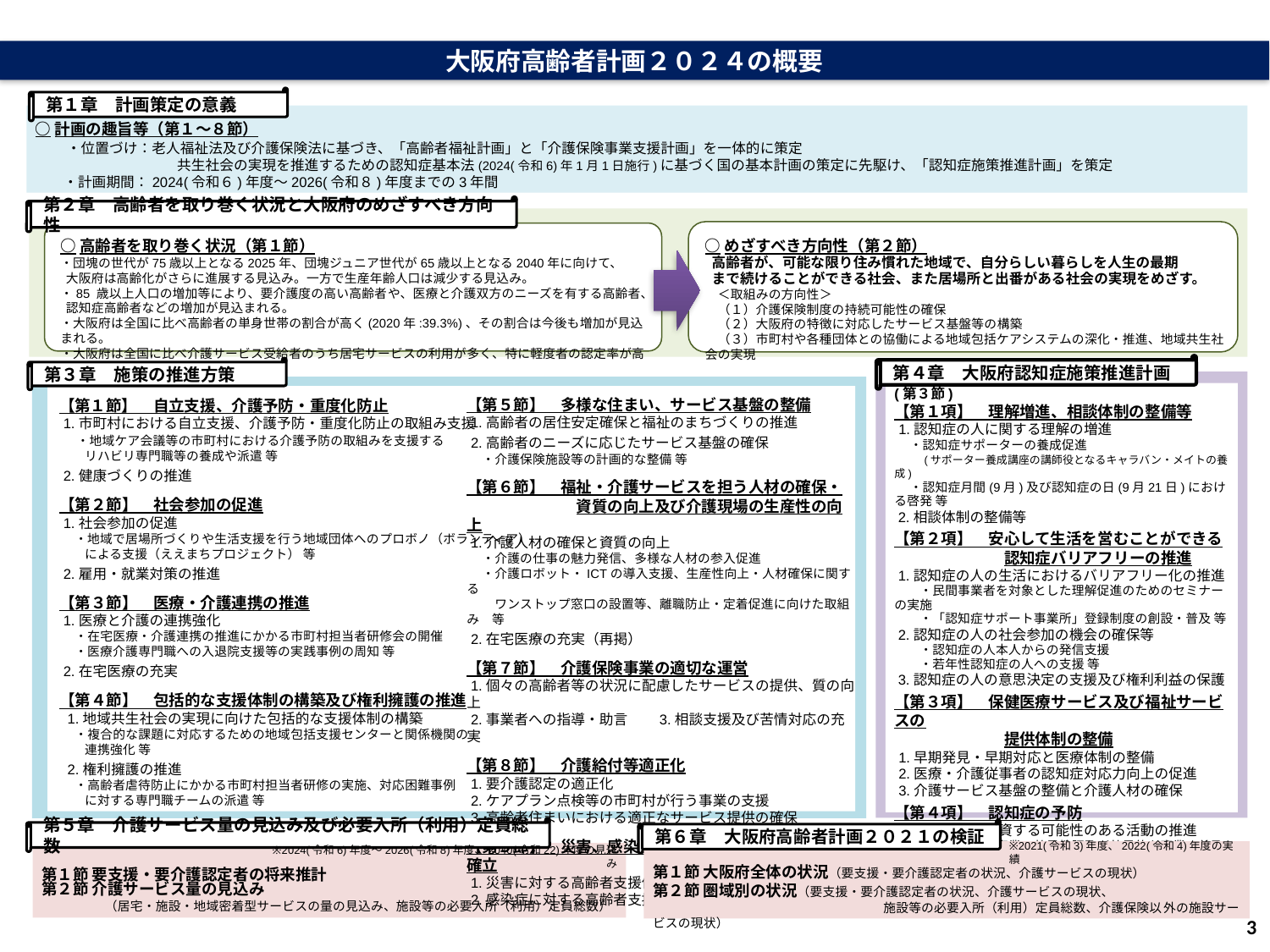

大阪府高齢者計画２０２４の概要
第１章　計画策定の意義

○計画の趣旨等（第１～８節）
　　・位置づけ：老人福祉法及び介護保険法に基づき、「高齢者福祉計画」と「介護保険事業支援計画」を一体的に策定
　　　　　　　　　　共生社会の実現を推進するための認知症基本法(2024(令和6)年1月1日施行)に基づく国の基本計画の策定に先駆け、「認知症施策推進計画」を策定
　　・計画期間：2024(令和６)年度～2026(令和８)年度までの3年間

第２章　高齢者を取り巻く状況と大阪府のめざすべき方向性

○めざすべき方向性（第２節）
 高齢者が、可能な限り住み慣れた地域で、自分らしい暮らしを人生の最期
 まで続けることができる社会、また居場所と出番がある社会の実現をめざす。
　＜取組みの方向性＞
　（１）介護保険制度の持続可能性の確保
　（２）大阪府の特徴に対応したサービス基盤等の構築
　（３）市町村や各種団体との協働による地域包括ケアシステムの深化・推進、地域共生社会の実現

○高齢者を取り巻く状況（第１節）
・団塊の世代が75歳以上となる2025年、団塊ジュニア世代が65歳以上となる2040年に向けて、
 大阪府は高齢化がさらに進展する見込み。一方で生産年齢人口は減少する見込み。
・85 歳以上人口の増加等により、要介護度の高い高齢者や、医療と介護双方のニーズを有する高齢者、
 認知症高齢者などの増加が見込まれる。
・大阪府は全国に比べ高齢者の単身世帯の割合が高く(2020年:39.3%)、その割合は今後も増加が見込まれる。
・大阪府は全国に比べ介護サービス受給者のうち居宅サービスの利用が多く、特に軽度者の認定率が高い。

第４章　大阪府認知症施策推進計画
第３章　施策の推進方策

(第３節)
【第１項】　理解増進、相談体制の整備等
 1.認知症の人に関する理解の増進
　 ・認知症サポーターの養成促進
 　　(サポーター養成講座の講師役となるキャラバン・メイトの養成)
　 ・認知症月間(9月)及び認知症の日(9月21日)における啓発 等
 2.相談体制の整備等

【第２項】　安心して生活を営むことができる
　　　　　　　認知症バリアフリーの推進
 1.認知症の人の生活におけるバリアフリー化の推進
　　・民間事業者を対象とした理解促進のためのセミナーの実施
　　・「認知症サポート事業所」登録制度の創設・普及 等
 2.認知症の人の社会参加の機会の確保等
　　・認知症の人本人からの発信支援
　　・若年性認知症の人への支援 等
 3.認知症の人の意思決定の支援及び権利利益の保護

【第３項】　保健医療サービス及び福祉サービスの
　　　　　　　提供体制の整備
 1.早期発見・早期対応と医療体制の整備
 2.医療・介護従事者の認知症対応力向上の促進
 3.介護サービス基盤の整備と介護人材の確保

【第４項】　認知症の予防
 1.認知症予防に資する可能性のある活動の推進
　　・認知症予防事業の効果検証及び効果的な事業の普及 等
 2.認知症(MCIを含む)の早期発見・早期対応等の推進

【第１節】　自立支援、介護予防・重度化防止
 1.市町村における自立支援、介護予防・重度化防止の取組み支援
　 ・地域ケア会議等の市町村における介護予防の取組みを支援する
　　リハビリ専門職等の養成や派遣 等

 2.健康づくりの推進

【第２節】　社会参加の促進
 1.社会参加の促進
　 ・地域で居場所づくりや生活支援を行う地域団体へのプロボノ（ボランティア）
　　による支援（ええまちプロジェクト） 等

 2.雇用・就業対策の推進

【第３節】　医療・介護連携の推進
 1.医療と介護の連携強化
　 ・在宅医療・介護連携の推進にかかる市町村担当者研修会の開催
　 ・医療介護専門職への入退院支援等の実践事例の周知 等

 2.在宅医療の充実

【第４節】　包括的な支援体制の構築及び権利擁護の推進
  1.地域共生社会の実現に向けた包括的な支援体制の構築
　 ・複合的な課題に対応するための地域包括支援センターと関係機関の
　　連携強化 等

  2.権利擁護の推進
　 ・高齢者虐待防止にかかる市町村担当者研修の実施、対応困難事例
　　に対する専門職チームの派遣 等

【第５節】　多様な住まい、サービス基盤の整備
 1.高齢者の居住安定確保と福祉のまちづくりの推進

 2.高齢者のニーズに応じたサービス基盤の確保
　 ・介護保険施設等の計画的な整備 等

【第６節】　福祉・介護サービスを担う人材の確保・
　　　　　　　資質の向上及び介護現場の生産性の向上
 1.介護人材の確保と資質の向上
　 ・介護の仕事の魅力発信、多様な人材の参入促進
　 ・介護ロボット・ICTの導入支援、生産性向上・人材確保に関する
　　 ワンストップ窓口の設置等、離職防止・定着促進に向けた取組み　等

 2.在宅医療の充実（再掲）

【第７節】　介護保険事業の適切な運営
 1.個々の高齢者等の状況に配慮したサービスの提供、質の向上
 2.事業者への指導・助言　　3.相談支援及び苦情対応の充実

【第８節】　介護給付等適正化
 1.要介護認定の適正化
 2.ケアプラン点検等の市町村が行う事業の支援
 3.高齢者住まいにおける適正なサービス提供の確保

【第９節】　災害、感染症に対する高齢者支援体制の確立
 1.災害に対する高齢者支援体制の確立
 2.感染症に対する高齢者支援体制の確立
第５章　介護サービス量の見込み及び必要入所（利用）定員総数
第６章　大阪府高齢者計画２０２１の検証

第１節 大阪府全体の状況（要支援・要介護認定者の状況、介護サービスの現状）
第２節 圏域別の状況（要支援・要介護認定者の状況、介護サービスの現状、
　　　　　　　　　　　　　　　　　　 施設等の必要入所（利用）定員総数、介護保険以外の施設サービスの現状）

第１節 要支援・要介護認定者の将来推計
第２節 介護サービス量の見込み
　　　　　（居宅・施設・地域密着型サービスの量の見込み、施設等の必要入所（利用）定員総数）
※2021(令和3)年度、2022(令和4)年度の実績
※2024(令和6)年度～2026(令和8)年度、2040(令和22)年度の見込み
3